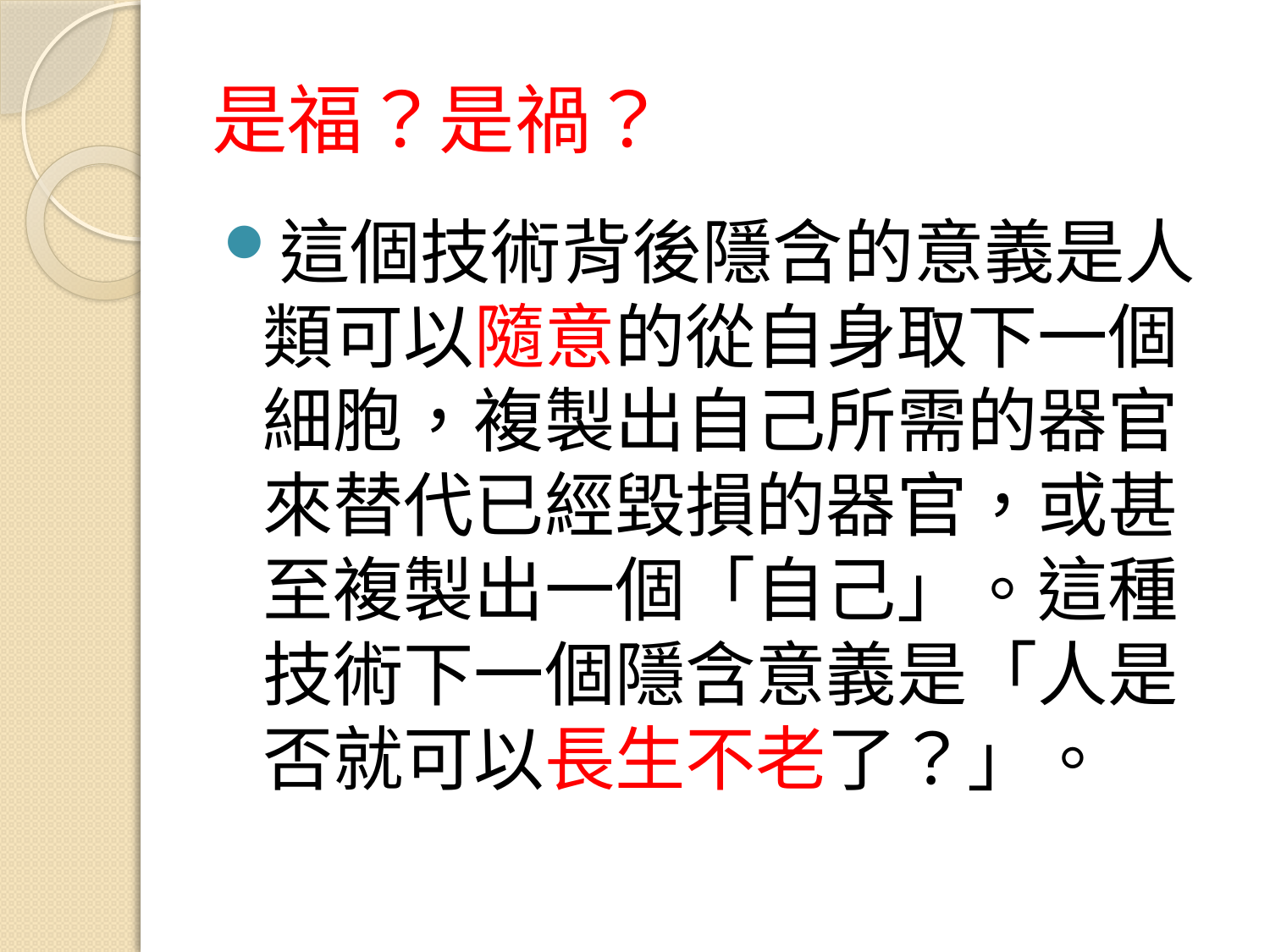

# 是福？是禍？
這個技術背後隱含的意義是人類可以隨意的從自身取下一個細胞，複製出自己所需的器官來替代已經毀損的器官，或甚至複製出一個「自己」。這種技術下一個隱含意義是「人是否就可以長生不老了？」。